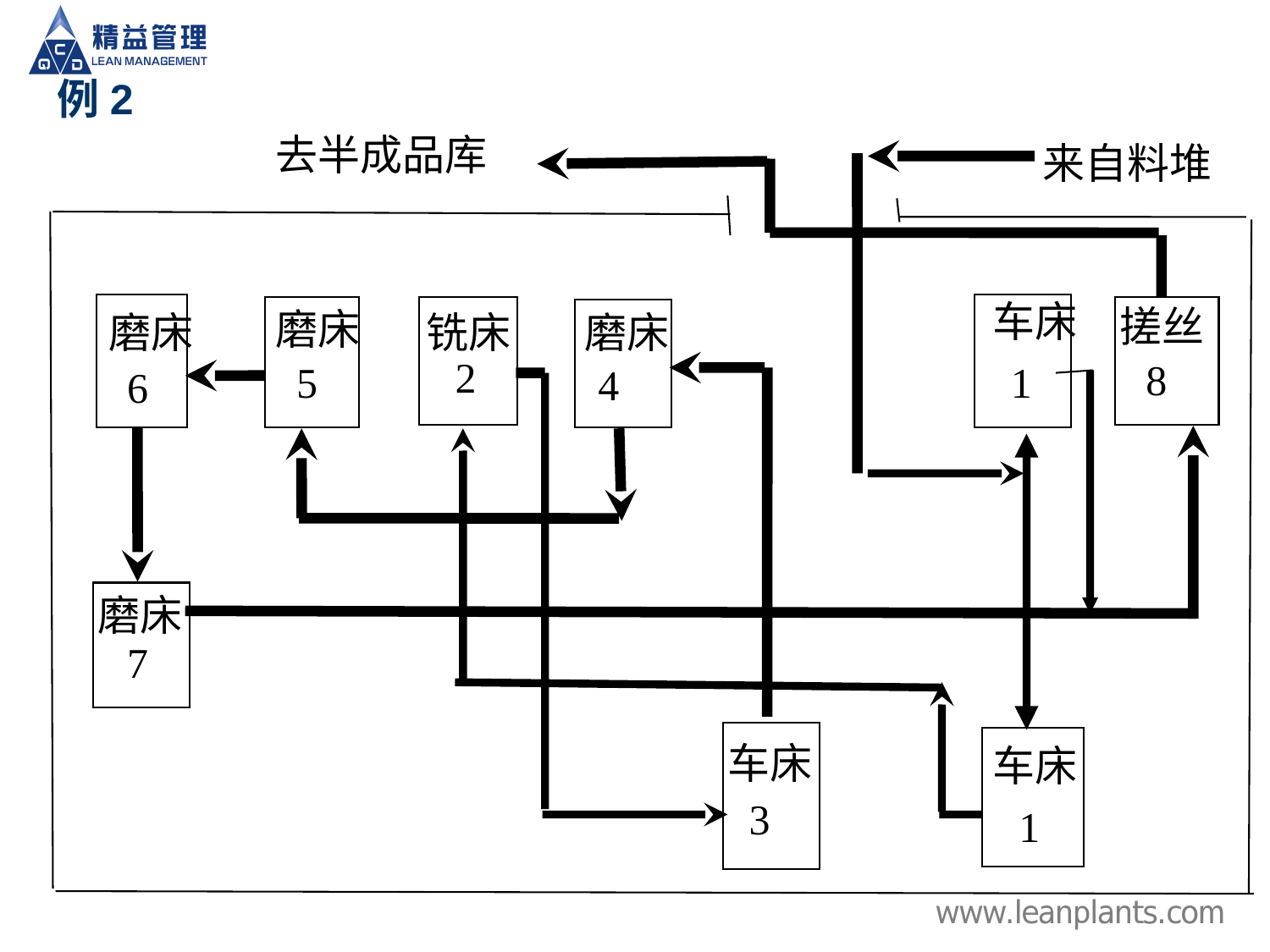

例2
去半成品库
来自料堆

车床
搓丝

磨床

磨床
铣床
磨床

2
8
5
1
4
6

磨床

7

车床
车床
3
1